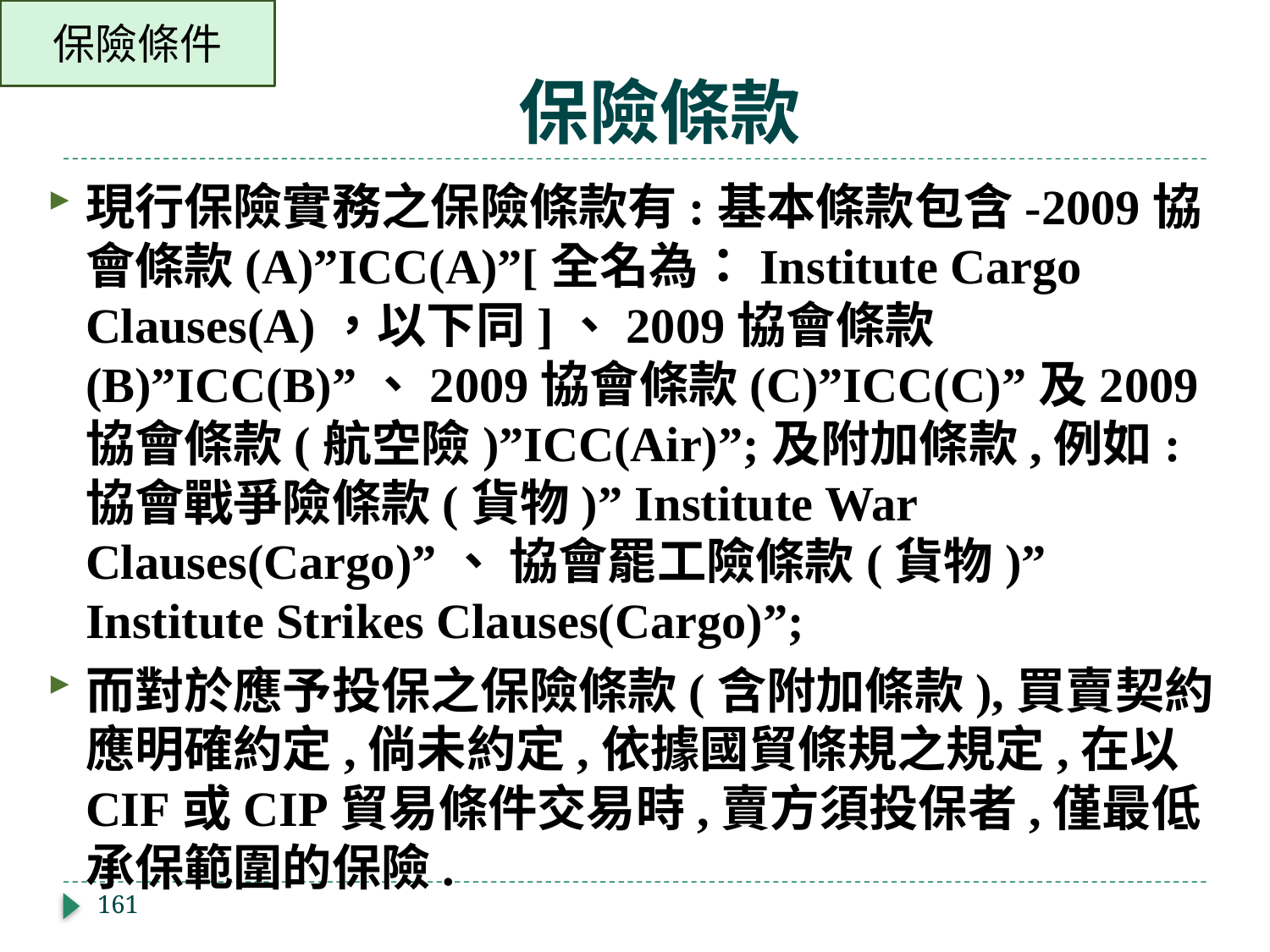

保險條件
# 保險條款
現行保險實務之保險條款有:基本條款包含-2009協會條款(A)”ICC(A)”[全名為：Institute Cargo Clauses(A)，以下同]、2009協會條款(B)”ICC(B)”、2009協會條款(C)”ICC(C)”及2009協會條款(航空險)”ICC(Air)”;及附加條款,例如:協會戰爭險條款(貨物)” Institute War Clauses(Cargo)”、 協會罷工險條款(貨物)” Institute Strikes Clauses(Cargo)”;
而對於應予投保之保險條款(含附加條款),買賣契約應明確約定,倘未約定,依據國貿條規之規定,在以CIF或CIP貿易條件交易時,賣方須投保者,僅最低承保範圍的保險.
161